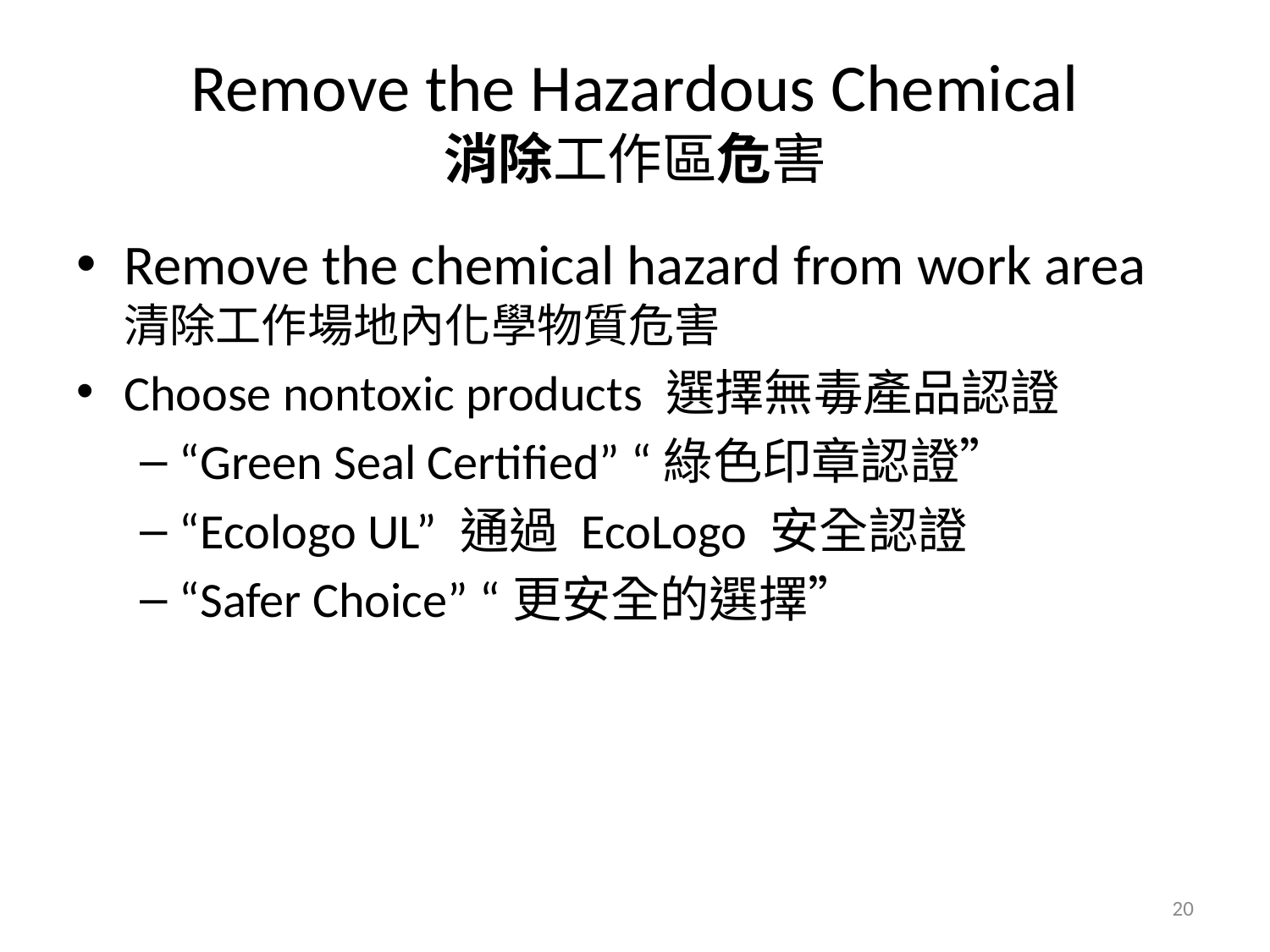

# Remove the Hazardous Chemical 消除工作區危害
Remove the chemical hazard from work area 清除工作場地內化學物質危害
Choose nontoxic products 選擇無毒產品認證
“Green Seal Certified” “綠色印章認證”
“Ecologo UL” 通過 EcoLogo 安全認證
“Safer Choice” “更安全的選擇”

20